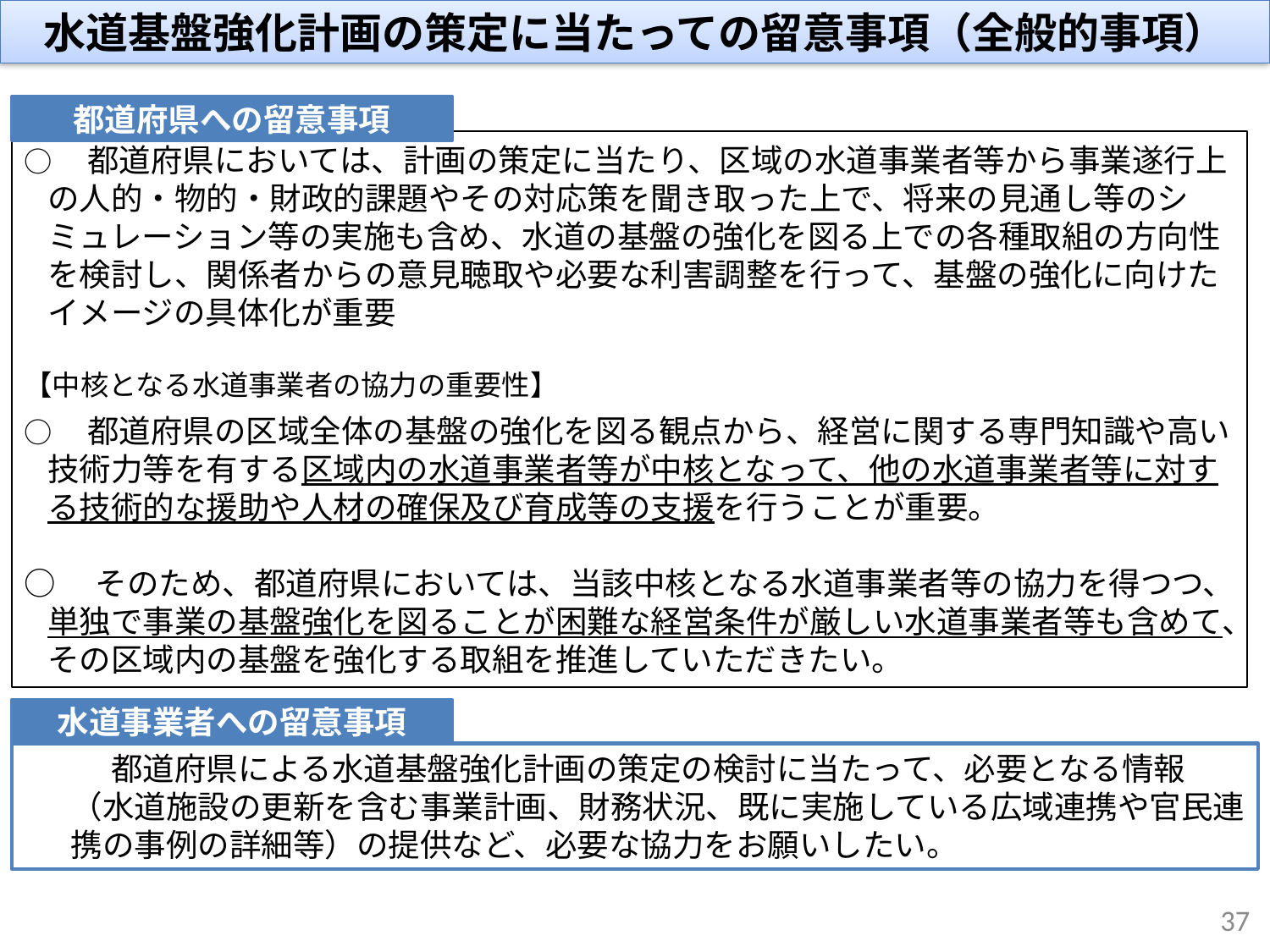

水道基盤強化計画の策定に当たっての留意事項（全般的事項）
都道府県への留意事項
○　都道府県においては、計画の策定に当たり、区域の水道事業者等から事業遂行上の人的・物的・財政的課題やその対応策を聞き取った上で、将来の見通し等のシミュレーション等の実施も含め、水道の基盤の強化を図る上での各種取組の方向性を検討し、関係者からの意見聴取や必要な利害調整を行って、基盤の強化に向けたイメージの具体化が重要

【中核となる水道事業者の協力の重要性】
○　都道府県の区域全体の基盤の強化を図る観点から、経営に関する専門知識や高い技術力等を有する区域内の水道事業者等が中核となって、他の水道事業者等に対する技術的な援助や人材の確保及び育成等の支援を行うことが重要。

○　そのため、都道府県においては、当該中核となる水道事業者等の協力を得つつ、単独で事業の基盤強化を図ることが困難な経営条件が厳しい水道事業者等も含めて、その区域内の基盤を強化する取組を推進していただきたい。
水道事業者への留意事項
　　都道府県による水道基盤強化計画の策定の検討に当たって、必要となる情報（水道施設の更新を含む事業計画、財務状況、既に実施している広域連携や官民連携の事例の詳細等）の提供など、必要な協力をお願いしたい。
37